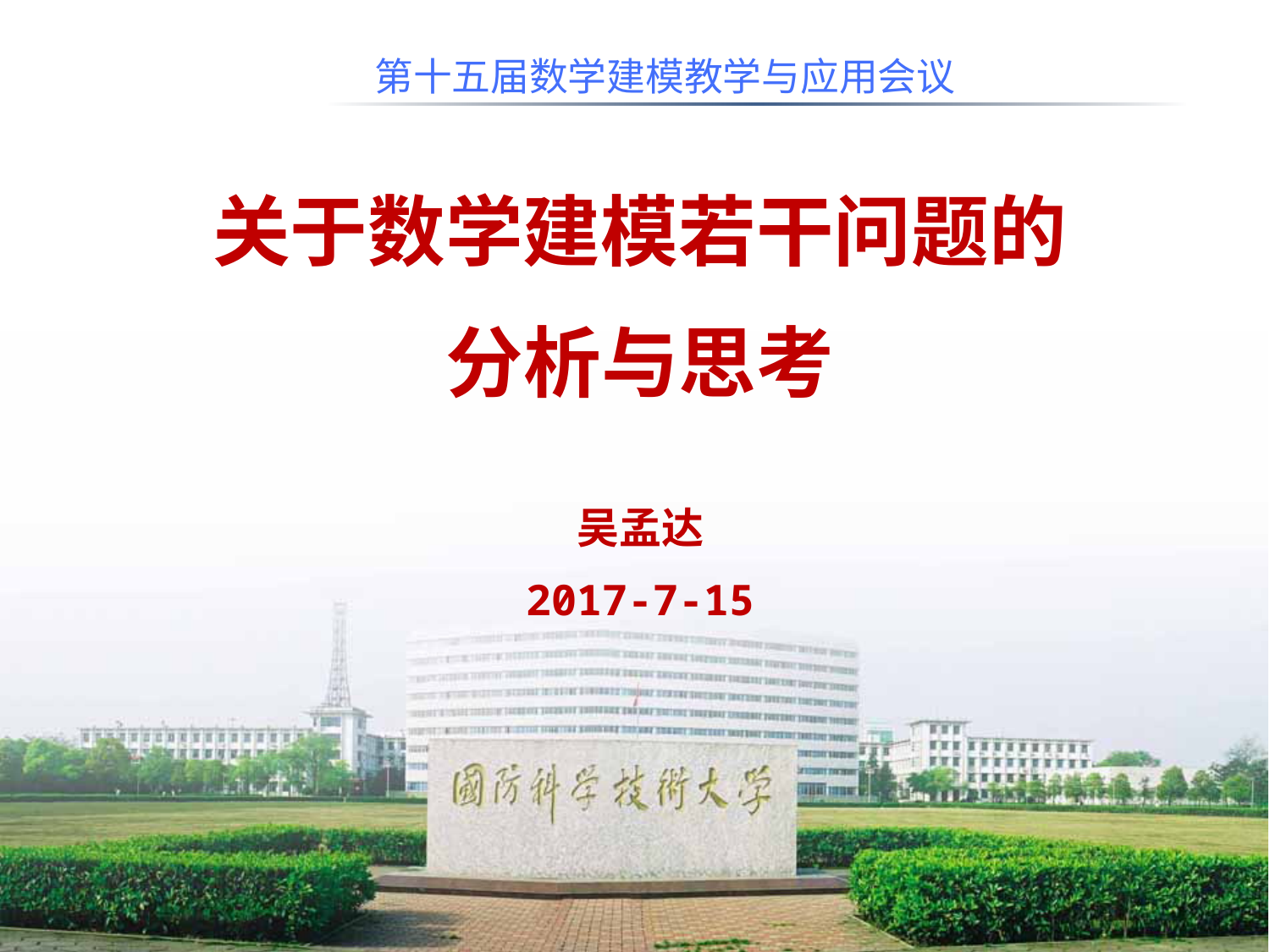

第十五届数学建模教学与应用会议
关于数学建模若干问题的
分析与思考

吴孟达
2017-7-15